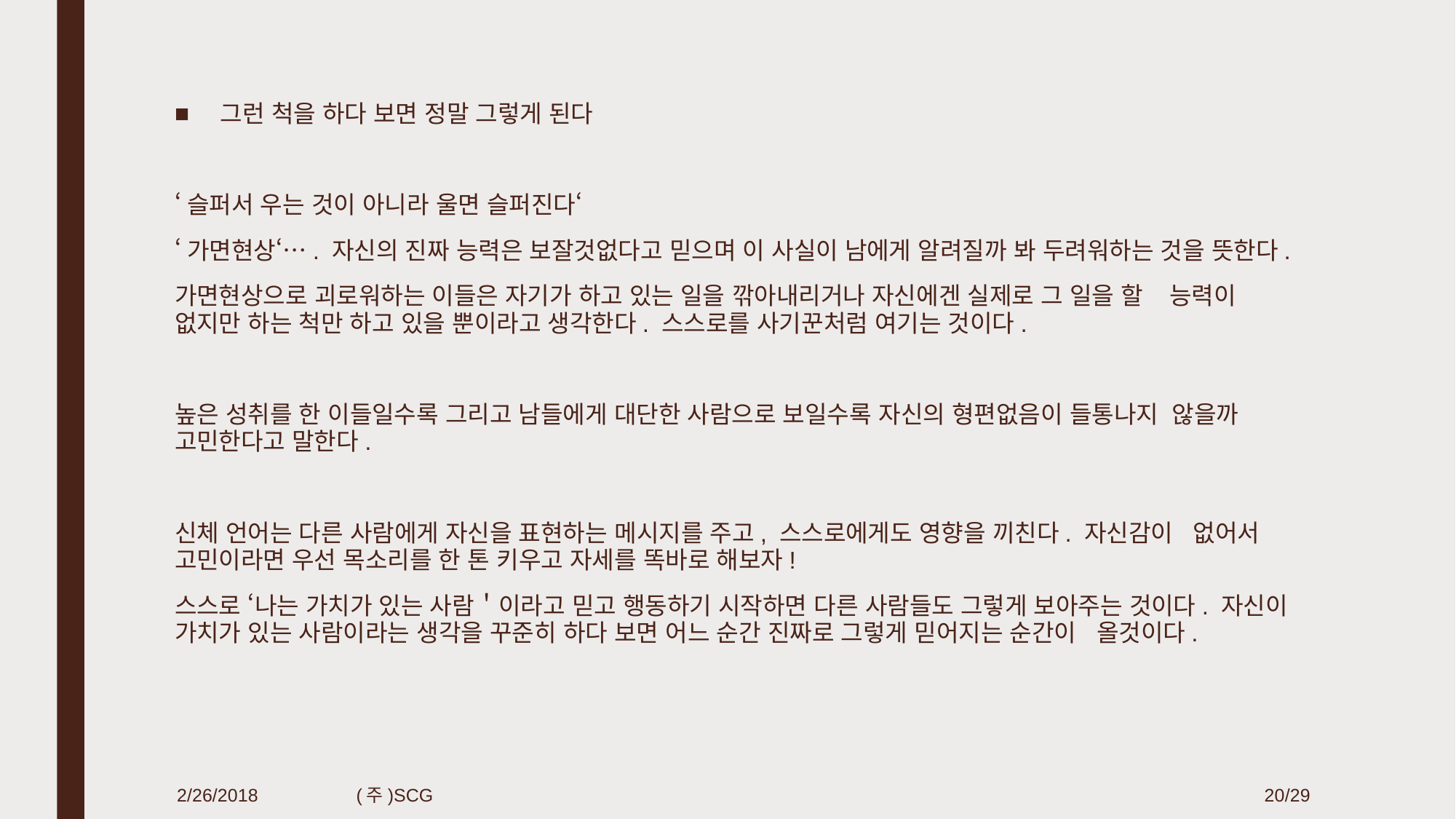

그런 척을 하다 보면 정말 그렇게 된다

‘슬퍼서 우는 것이 아니라 울면 슬퍼진다‘
‘가면현상‘…. 자신의 진짜 능력은 보잘것없다고 믿으며 이 사실이 남에게 알려질까 봐 두려워하는 것을 뜻한다.
가면현상으로 괴로워하는 이들은 자기가 하고 있는 일을 깎아내리거나 자신에겐 실제로 그 일을 할    능력이 없지만 하는 척만 하고 있을 뿐이라고 생각한다. 스스로를 사기꾼처럼 여기는 것이다.

높은 성취를 한 이들일수록 그리고 남들에게 대단한 사람으로 보일수록 자신의 형편없음이 들통나지  않을까 고민한다고 말한다.

신체 언어는 다른 사람에게 자신을 표현하는 메시지를 주고, 스스로에게도 영향을 끼친다. 자신감이   없어서 고민이라면 우선 목소리를 한 톤 키우고 자세를 똑바로 해보자!
스스로 ‘나는 가치가 있는 사람＇이라고 믿고 행동하기 시작하면 다른 사람들도 그렇게 보아주는 것이다. 자신이 가치가 있는 사람이라는 생각을 꾸준히 하다 보면 어느 순간 진짜로 그렇게 믿어지는 순간이   올것이다.
2/26/2018
(주)SCG
20/29